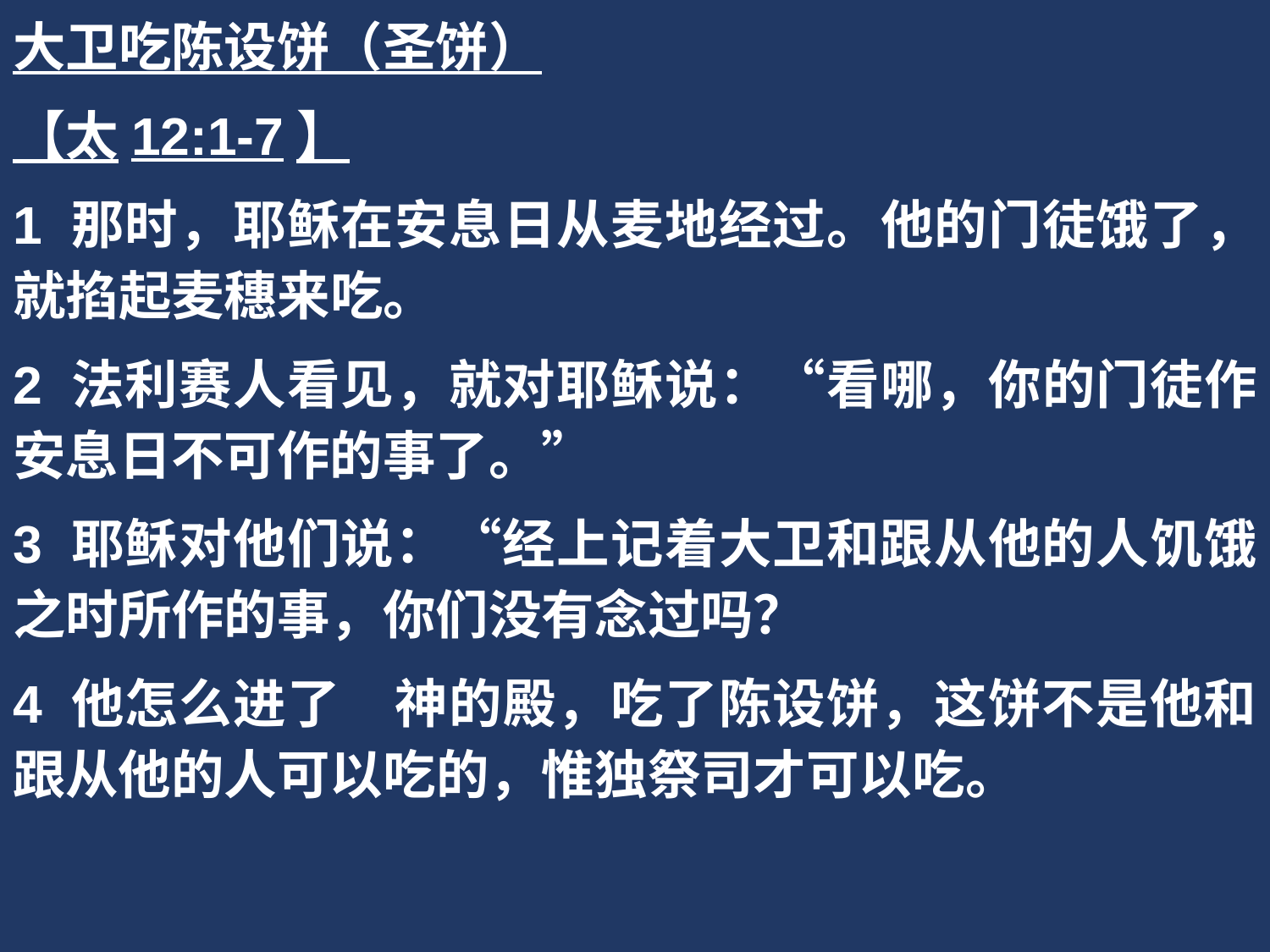

大卫吃陈设饼（圣饼）
【太12:1-7】
1 那时，耶稣在安息日从麦地经过。他的门徒饿了，就掐起麦穗来吃。
2 法利赛人看见，就对耶稣说：“看哪，你的门徒作安息日不可作的事了。”
3 耶稣对他们说：“经上记着大卫和跟从他的人饥饿之时所作的事，你们没有念过吗？
4 他怎么进了　神的殿，吃了陈设饼，这饼不是他和跟从他的人可以吃的，惟独祭司才可以吃。